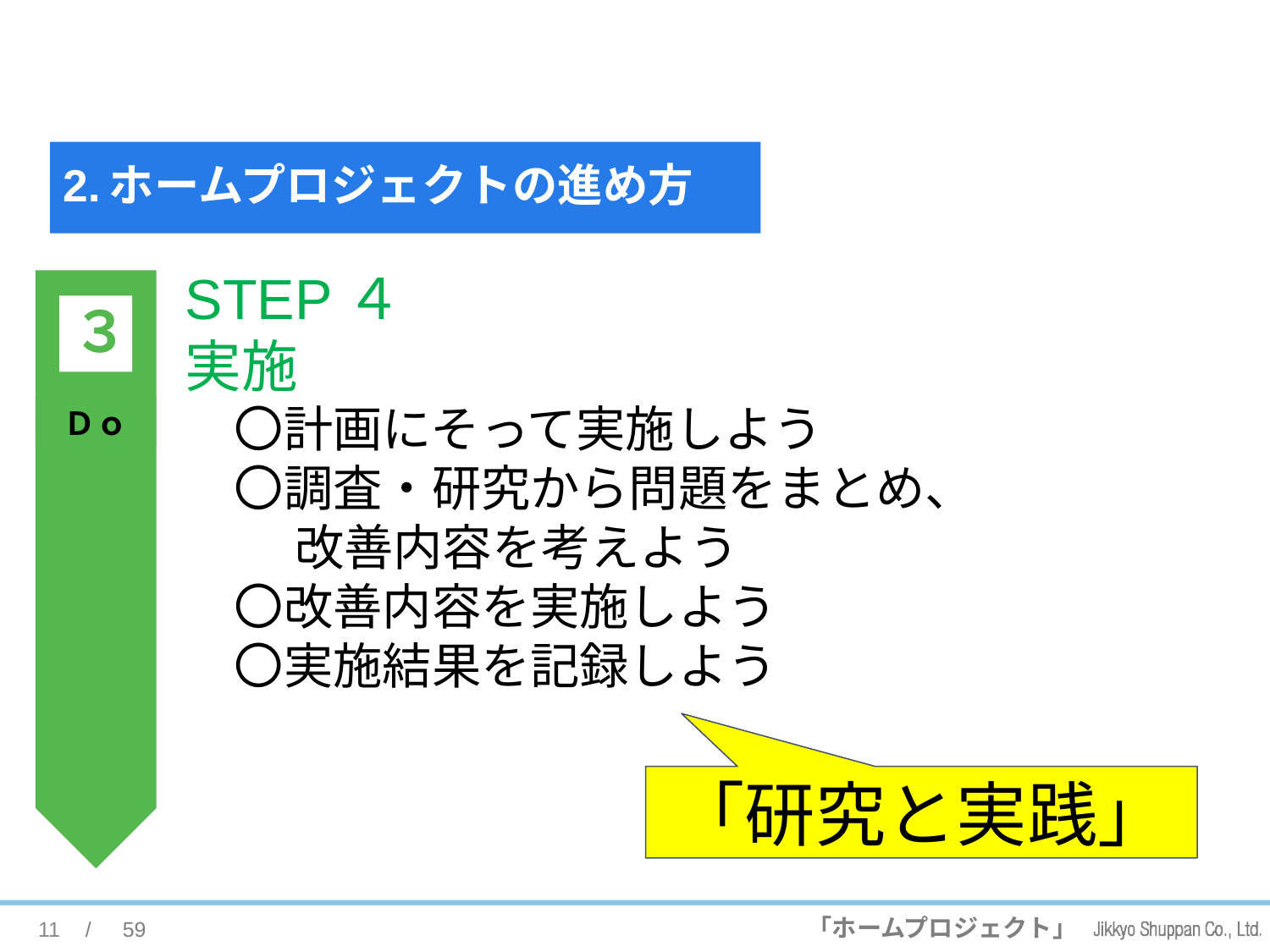

#
2.ホームプロジェクトの進め方
STEP４
実施
　〇計画にそって実施しよう
　〇調査・研究から問題をまとめ、
　　 改善内容を考えよう
　〇改善内容を実施しよう
　〇実施結果を記録しよう

３
Ｄｏ

「研究と実践」

11